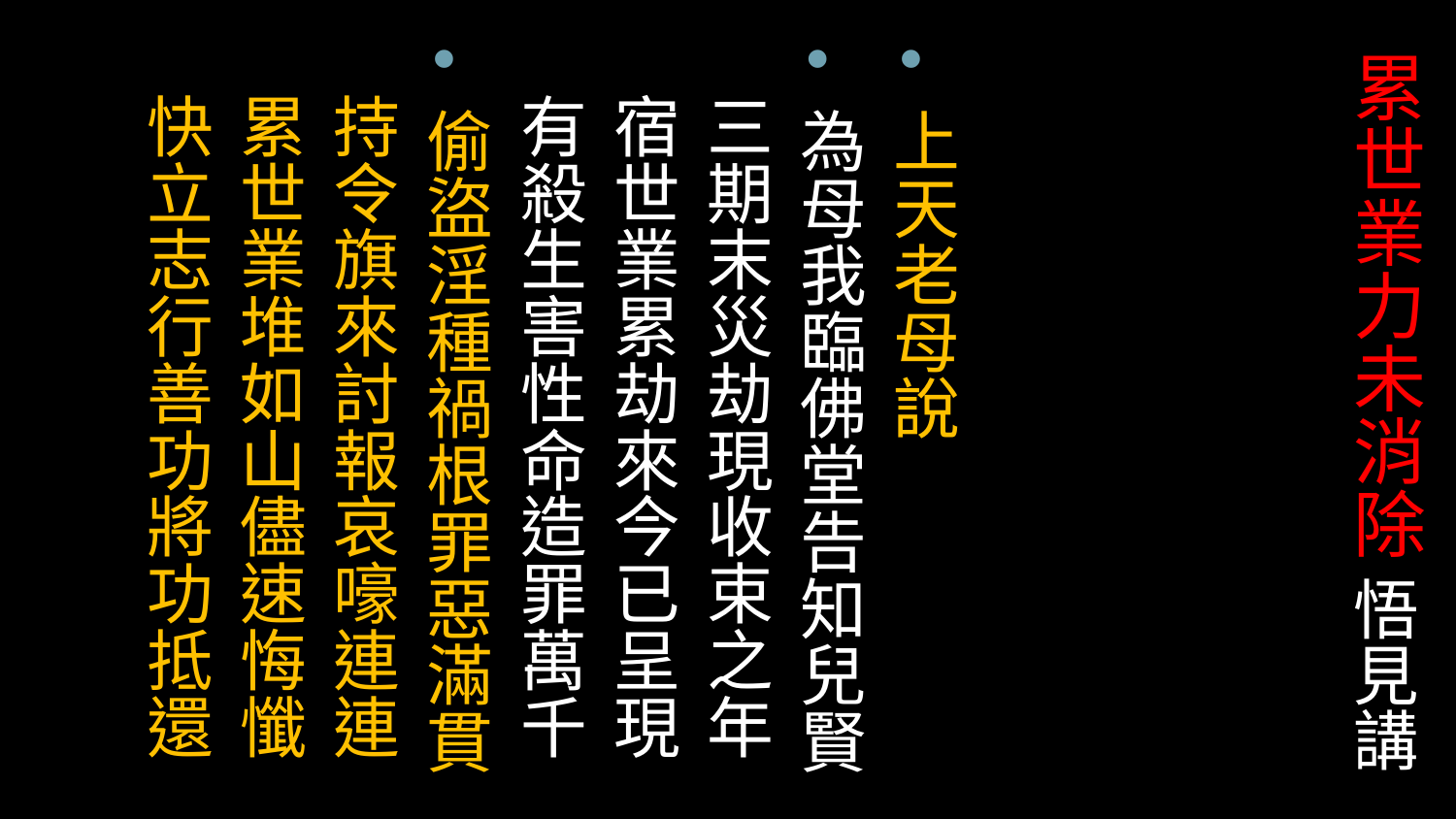

# 累世業力未消除 悟見講
上天老母說
為母我臨佛堂告知兒賢
  三期末災劫現收束之年
  宿世業累劫來今已呈現
  有殺生害性命造罪萬千
偷盜淫種禍根罪惡滿貫
  持令旗來討報哀嚎連連
  累世業堆如山儘速悔懺
  快立志行善功將功抵還